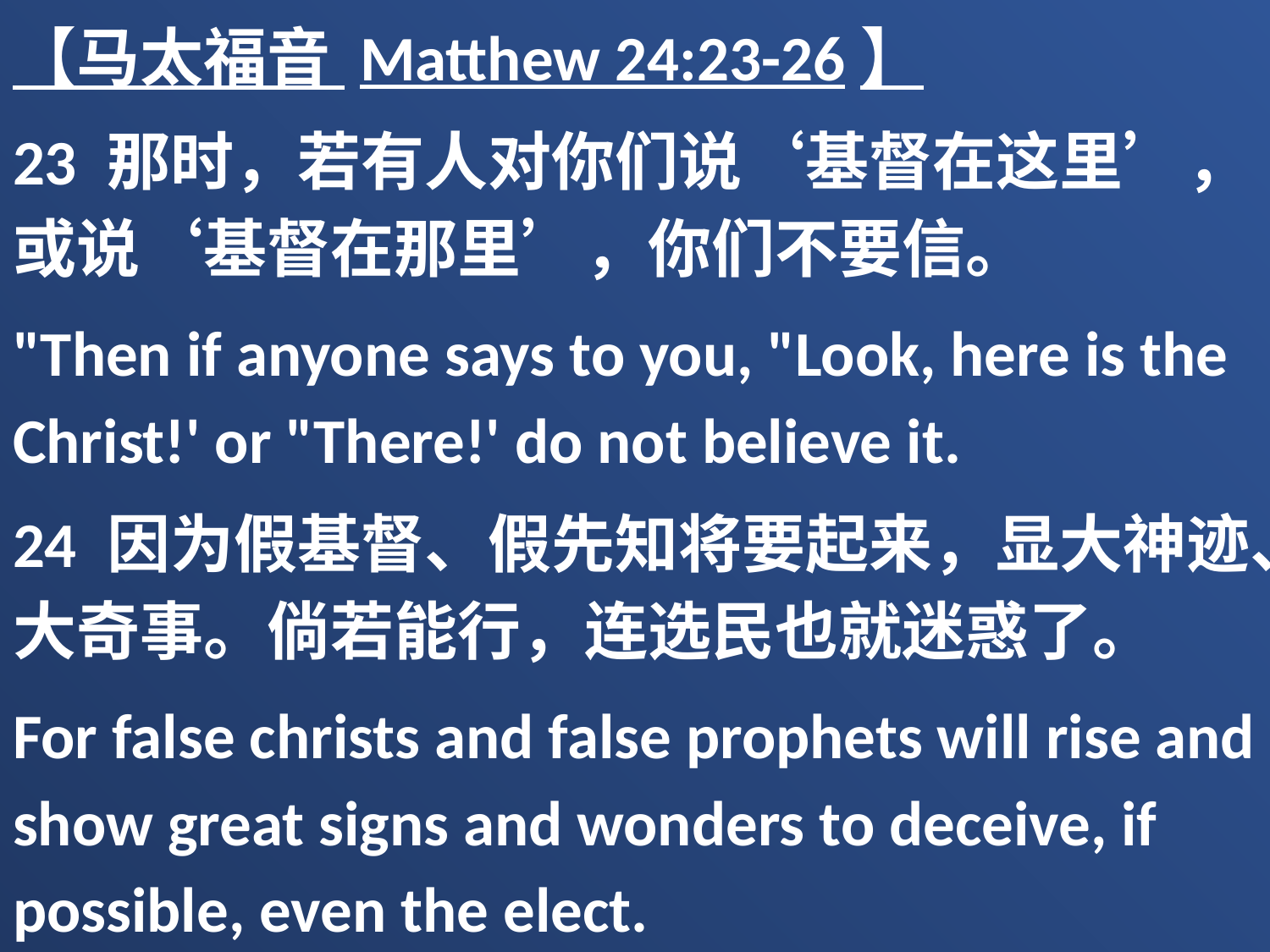

【马太福音 Matthew 24:23-26】
23 那时，若有人对你们说‘基督在这里’，或说‘基督在那里’，你们不要信。
"Then if anyone says to you, "Look, here is the Christ!' or "There!' do not believe it.
24 因为假基督、假先知将要起来，显大神迹、大奇事。倘若能行，连选民也就迷惑了。
For false christs and false prophets will rise and show great signs and wonders to deceive, if possible, even the elect.